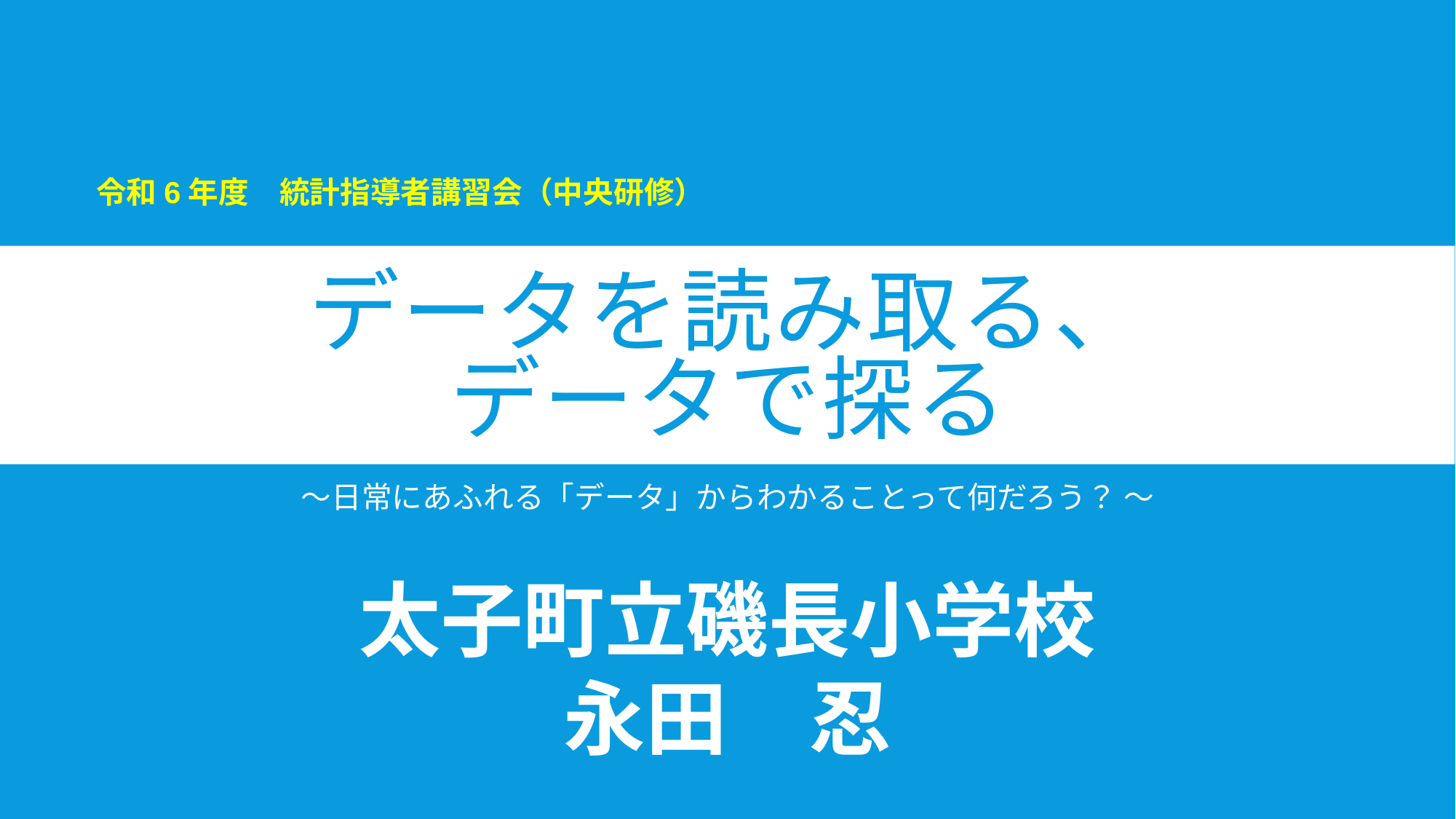

令和6年度　統計指導者講習会（中央研修）
# データを読み取る、 データで探る
～日常にあふれる「データ」からわかることって何だろう？ ～
太子町立磯長小学校
永田　忍